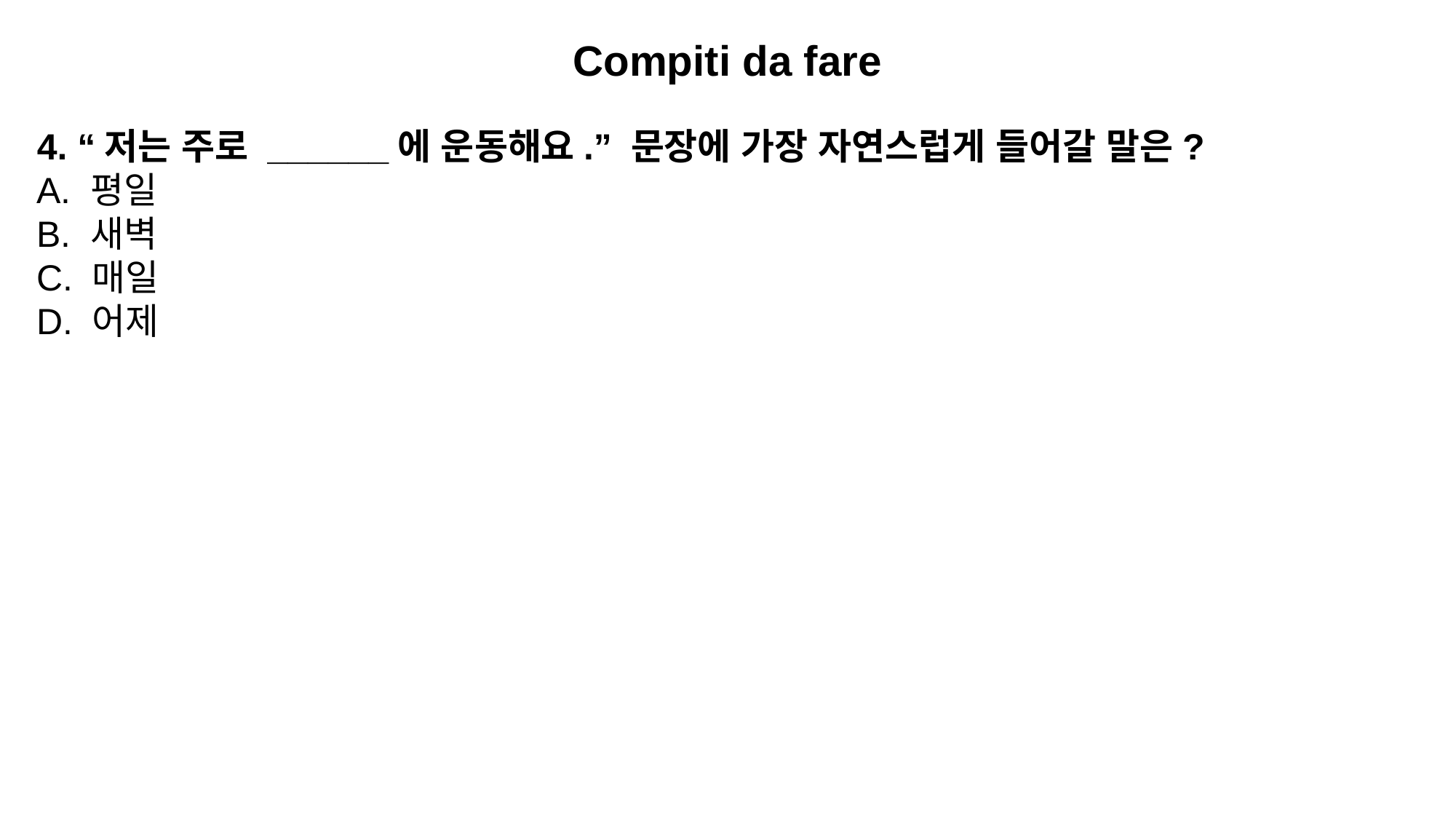

Compiti da fare
4. “저는 주로 ______에 운동해요.” 문장에 가장 자연스럽게 들어갈 말은?
A. 평일
B. 새벽
C. 매일
D. 어제